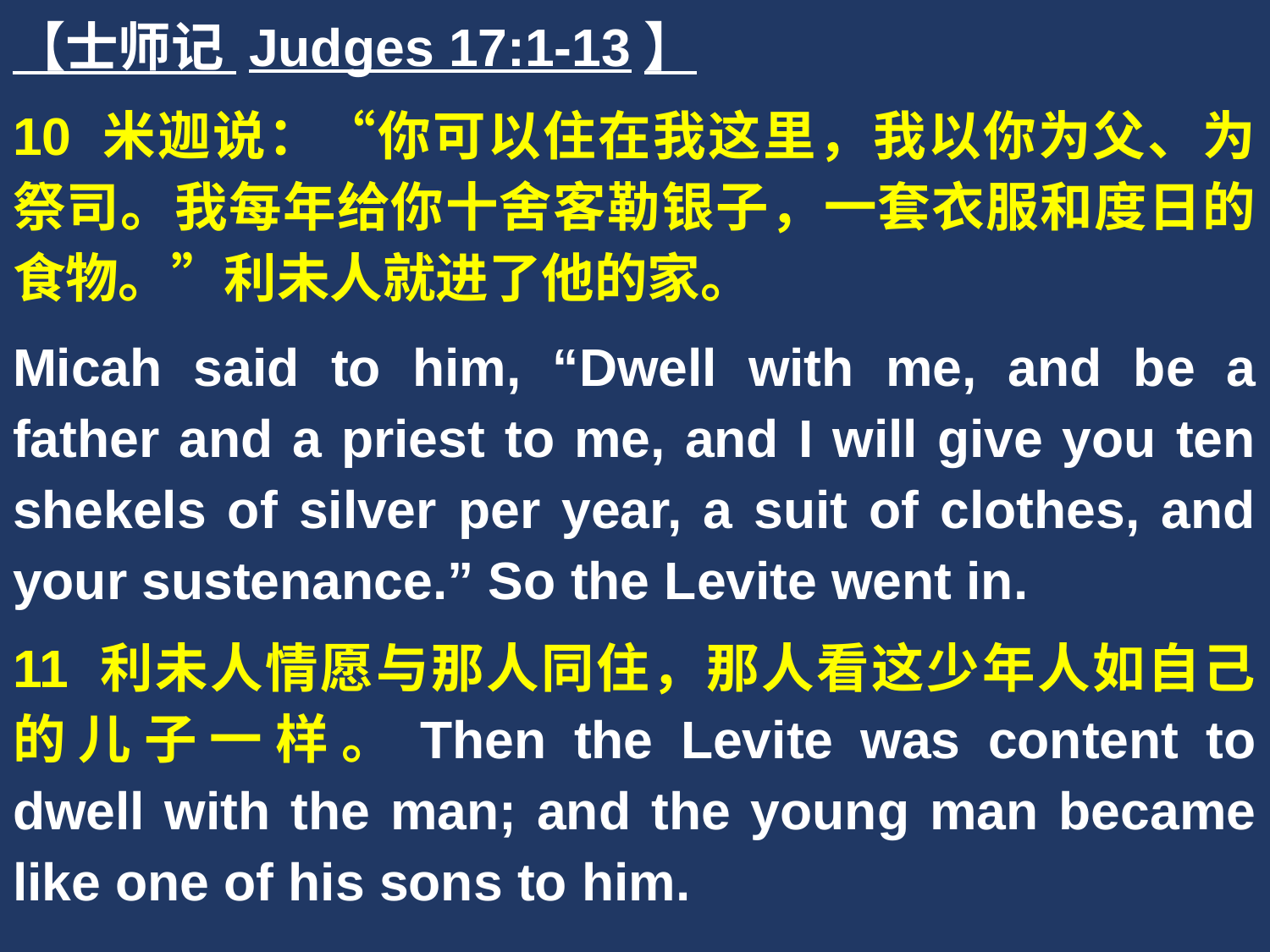

【士师记 Judges 17:1-13】
10 米迦说：“你可以住在我这里，我以你为父、为祭司。我每年给你十舍客勒银子，一套衣服和度日的食物。”利未人就进了他的家。
Micah said to him, “Dwell with me, and be a father and a priest to me, and I will give you ten shekels of silver per year, a suit of clothes, and your sustenance.” So the Levite went in.
11 利未人情愿与那人同住，那人看这少年人如自己的儿子一样。Then the Levite was content to dwell with the man; and the young man became like one of his sons to him.